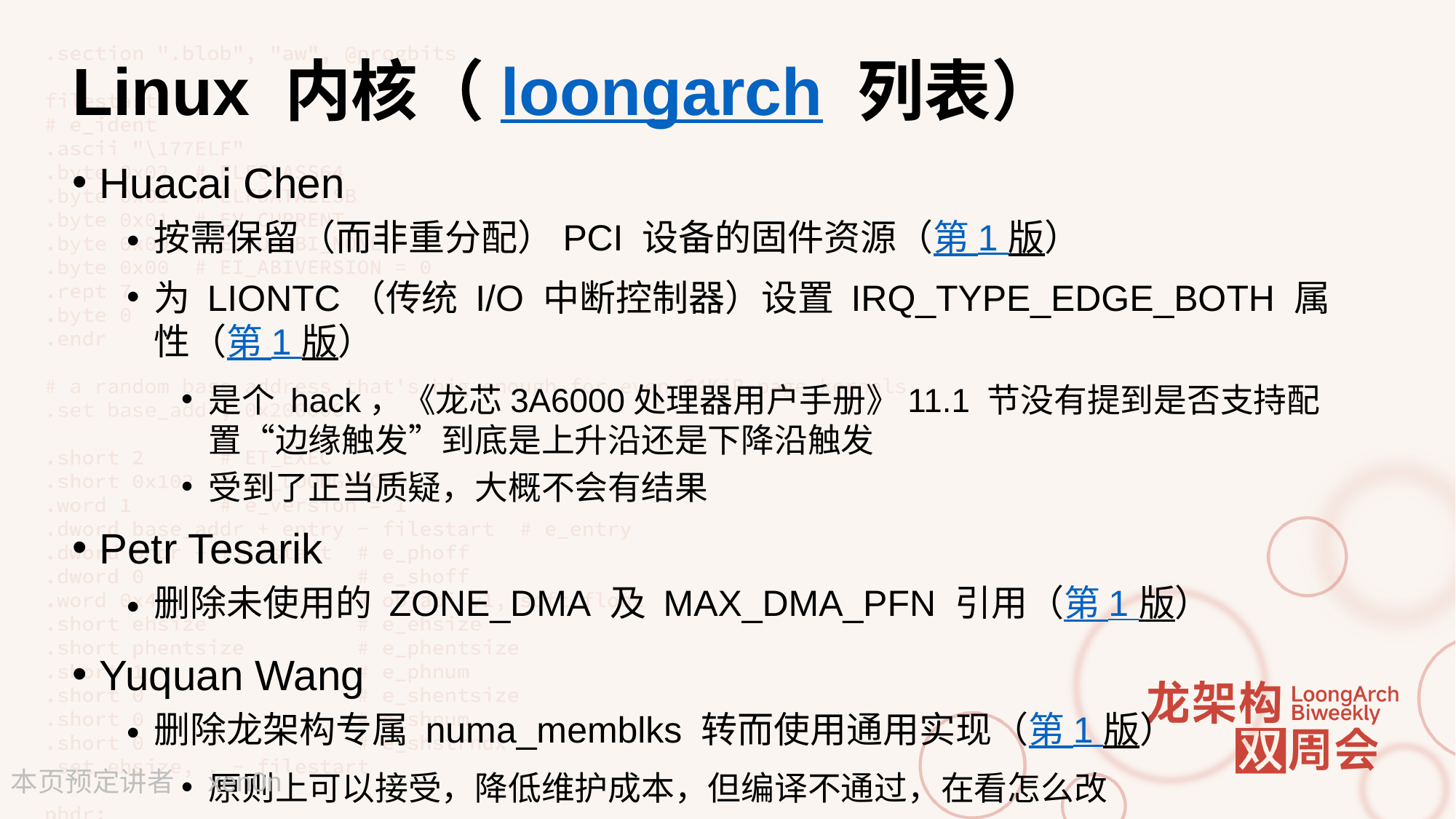

# Linux 内核（loongarch 列表）
Huacai Chen
按需保留（而非重分配）PCI 设备的固件资源（第 1 版）
为 LIONTC（传统 I/O 中断控制器）设置 IRQ_TYPE_EDGE_BOTH 属性（第 1 版）
是个 hack，《龙芯3A6000处理器用户手册》11.1 节没有提到是否支持配置“边缘触发”到底是上升沿还是下降沿触发
受到了正当质疑，大概不会有结果
Petr Tesarik
删除未使用的 ZONE_DMA 及 MAX_DMA_PFN 引用（第 1 版）
Yuquan Wang
删除龙架构专属 numa_memblks 转而使用通用实现（第 1 版）
原则上可以接受，降低维护成本，但编译不通过，在看怎么改
xen0n